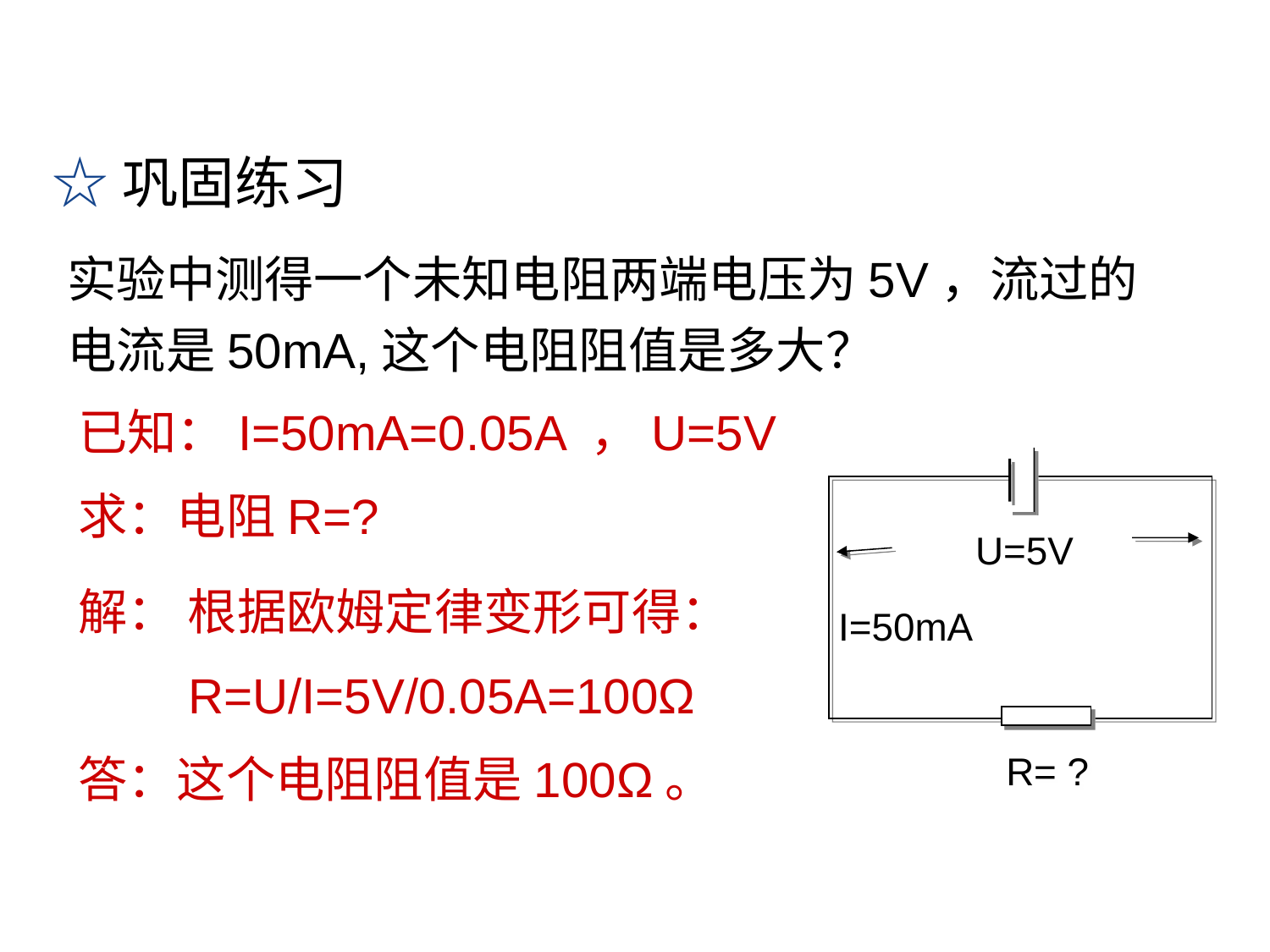

☆巩固练习
实验中测得一个未知电阻两端电压为5V，流过的电流是50mA,这个电阻阻值是多大？
已知：I=50mA=0.05A ，U=5V
求：电阻R=?
解： 根据欧姆定律变形可得：
        R=U/I=5V/0.05A=100Ω
答：这个电阻阻值是100Ω。

I=50mA

R= ?
U=5V